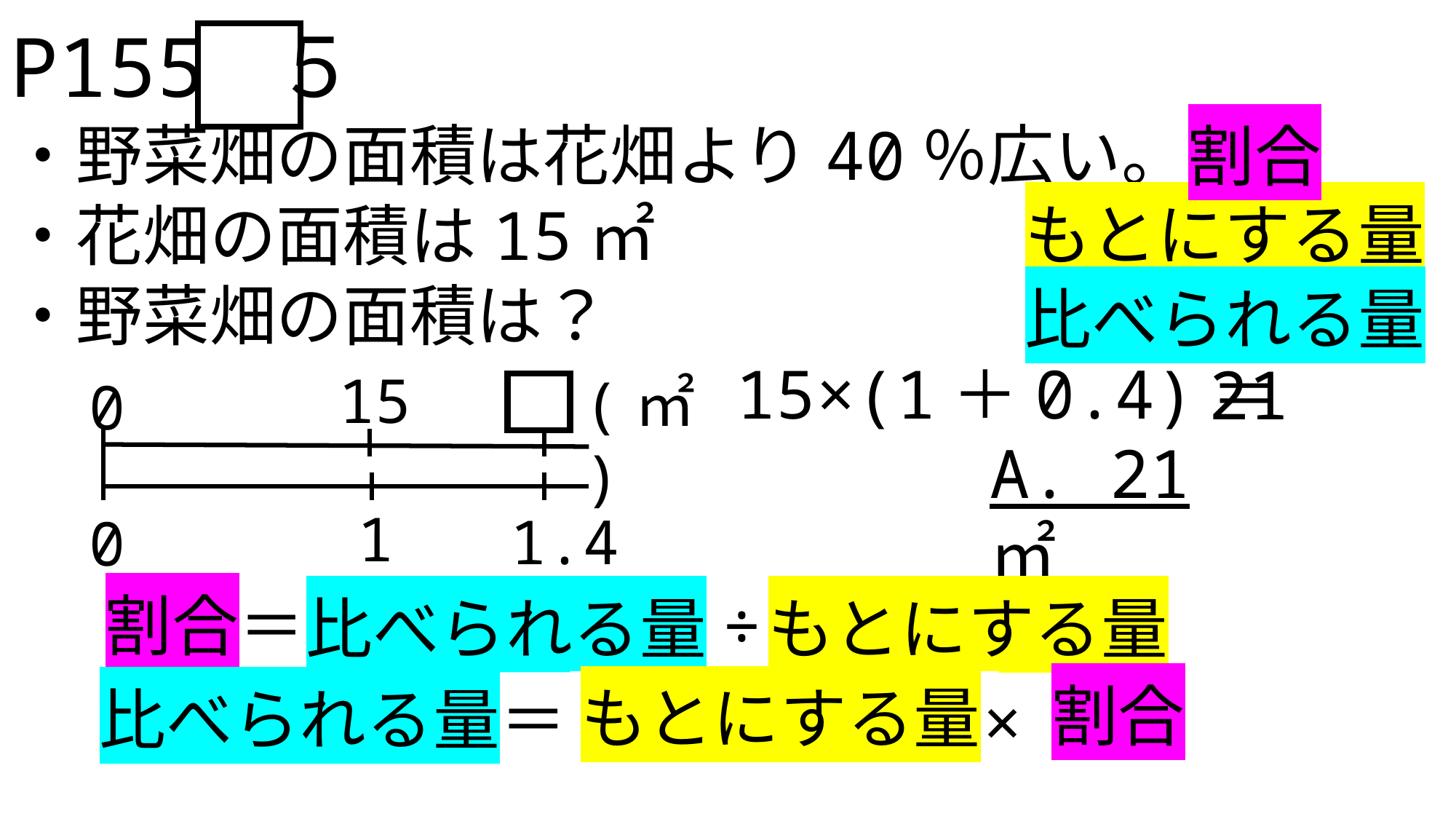

P155 ５
・野菜畑の面積は花畑より40％広い。
・花畑の面積は15㎡
・野菜畑の面積は？

割合
もとにする量
比べられる量
15×(1＋0.4)＝
21
15
(㎡)
0

A. 21㎡
1
1.4
0
割合＝　　　　　　÷
比べられる量
もとにする量
割合
もとにする量
比べられる量＝
×